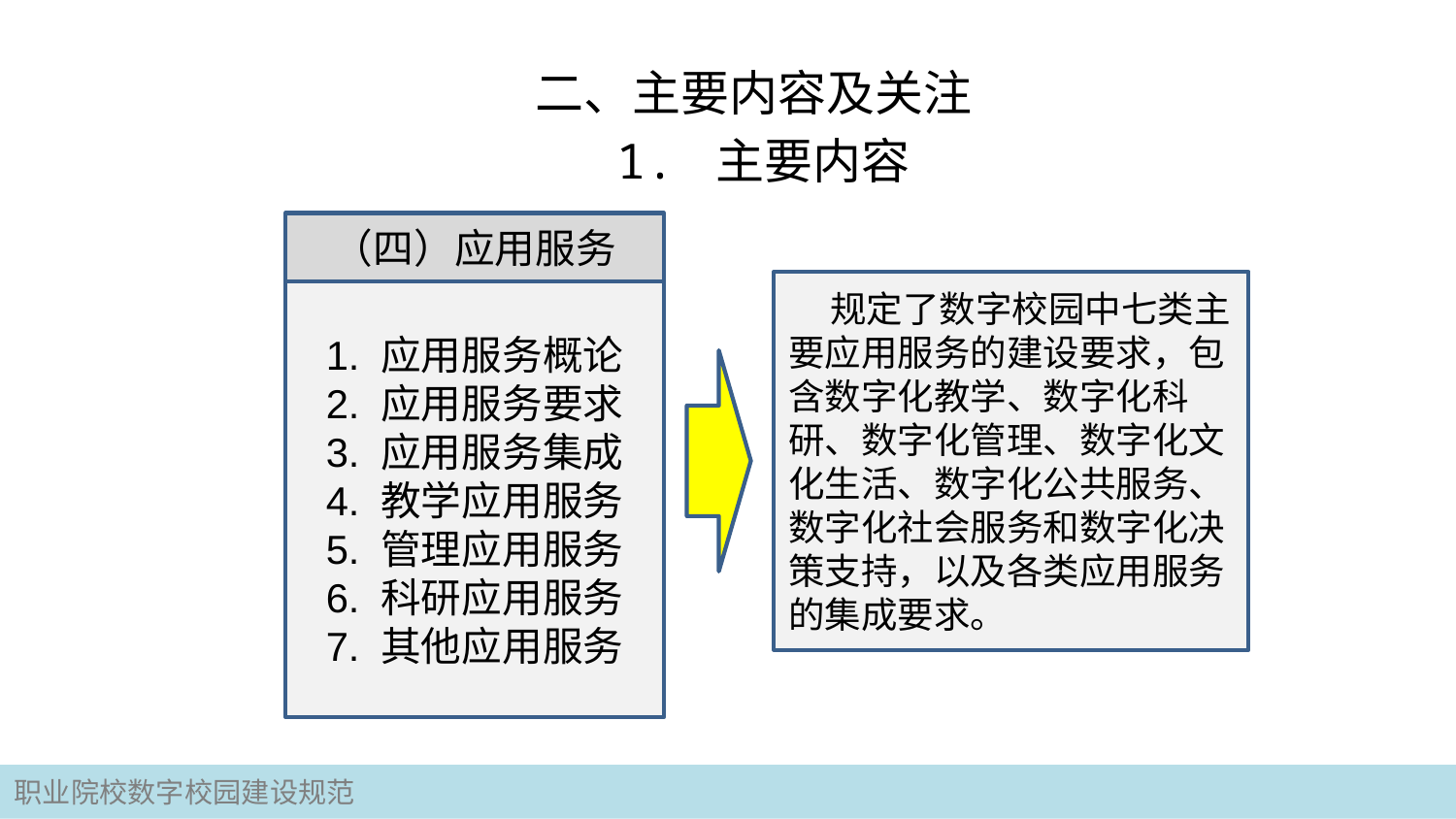

# 二、主要内容及关注
1. 主要内容
（四）应用服务
    规定了数字校园中七类主要应用服务的建设要求，包含数字化教学、数字化科研、数字化管理、数字化文化生活、数字化公共服务、数字化社会服务和数字化决策支持，以及各类应用服务的集成要求。
1. 应用服务概论
2. 应用服务要求
3. 应用服务集成
4. 教学应用服务
5. 管理应用服务
6. 科研应用服务
7. 其他应用服务

职业院校数字校园建设规范